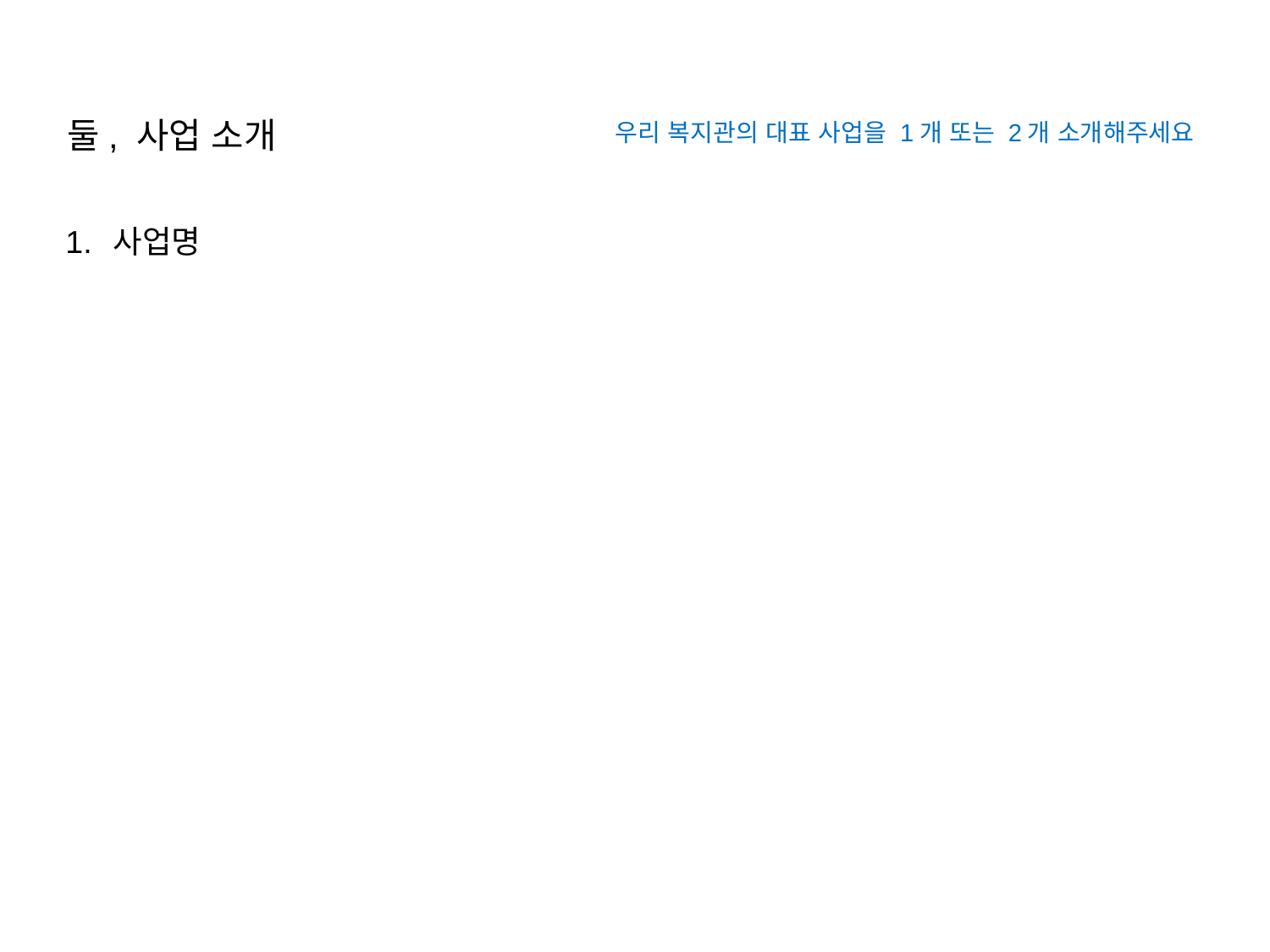

둘, 사업 소개
우리 복지관의 대표 사업을 1개 또는 2개 소개해주세요
사업명